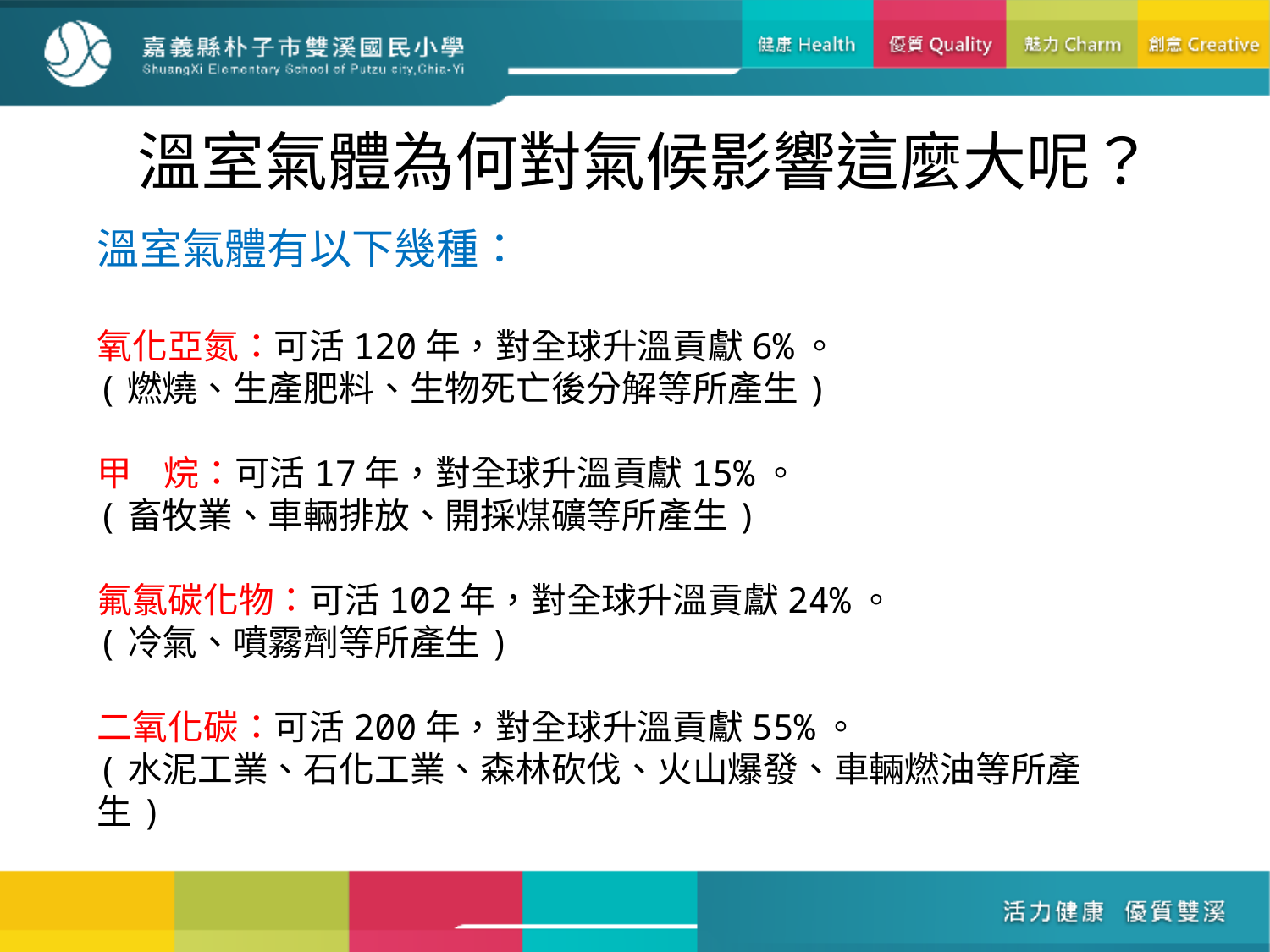

溫室氣體為何對氣候影響這麼大呢？
溫室氣體有以下幾種：

氧化亞氮：可活120年，對全球升溫貢獻6%。
(燃燒、生產肥料、生物死亡後分解等所產生)

甲    烷：可活17年，對全球升溫貢獻15%。
(畜牧業、車輛排放、開採煤礦等所產生)

氟氯碳化物：可活102年，對全球升溫貢獻24%。
(冷氣、噴霧劑等所產生)

二氧化碳：可活200年，對全球升溫貢獻55%。
(水泥工業、石化工業、森林砍伐、火山爆發、車輛燃油等所產生)